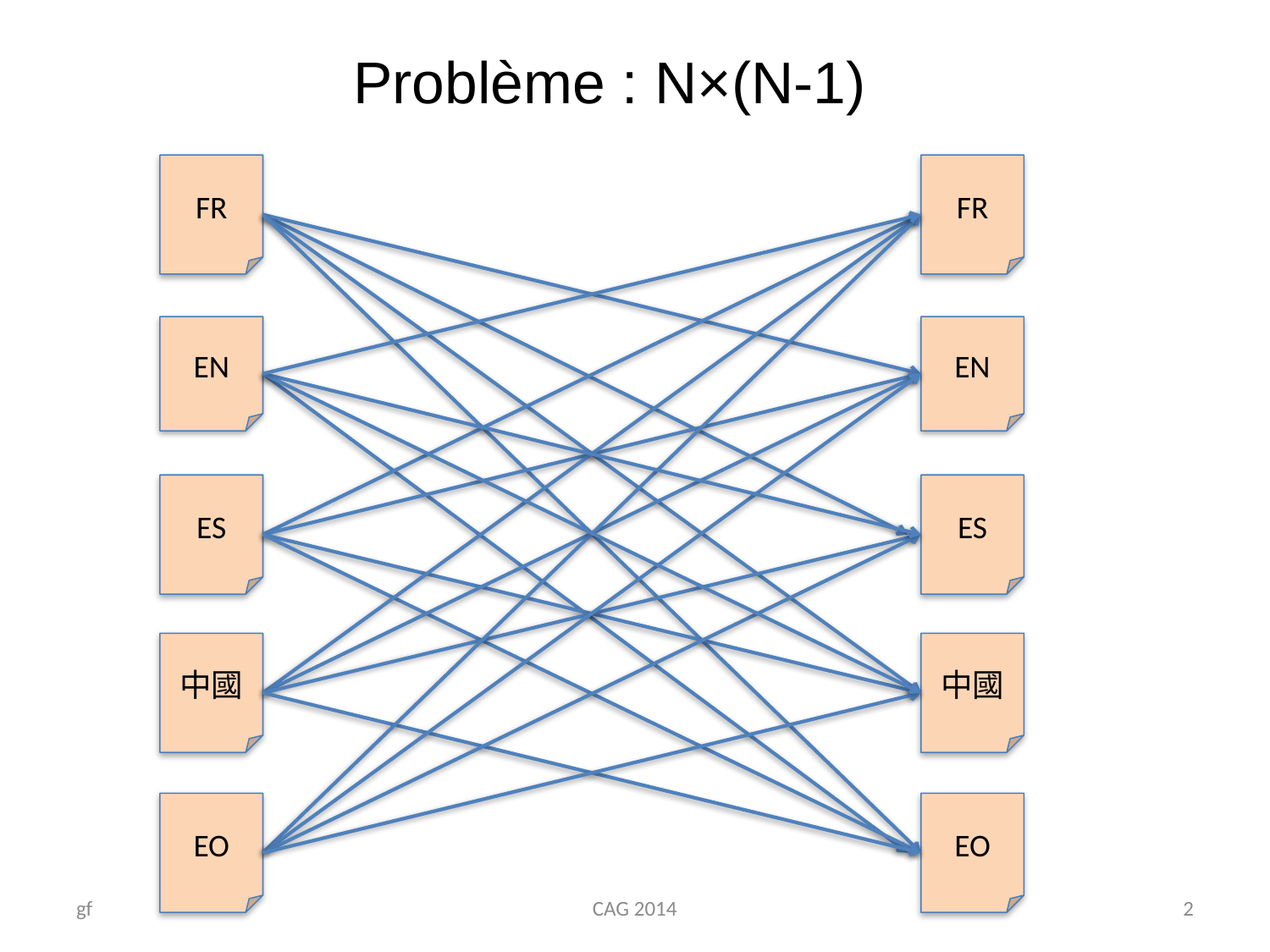

# Problème : N×(N-1)
FR
FR
EN
EN
ES
ES
中國
中國
EO
EO
gf
CAG 2014
2